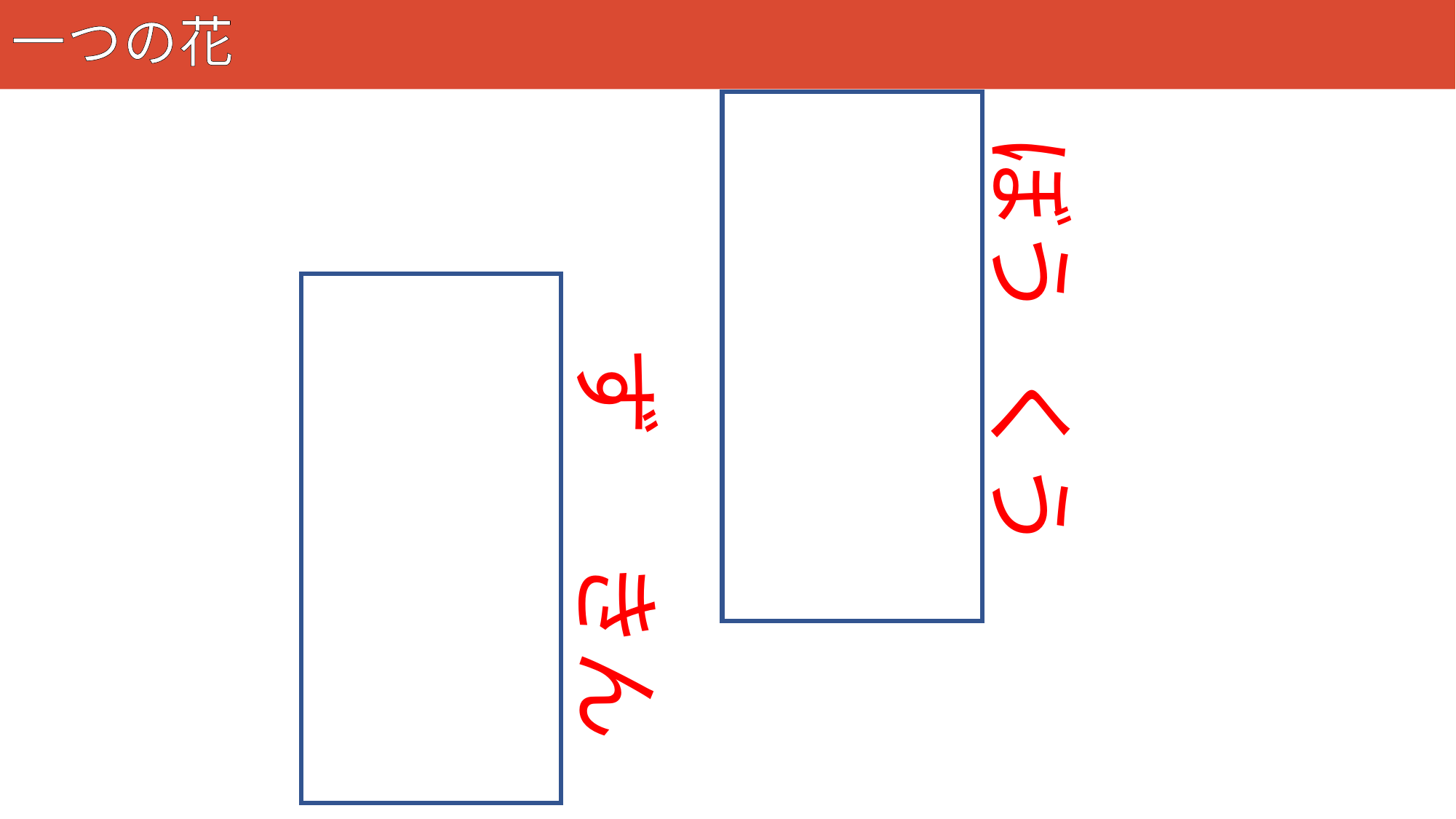

# 一つの花
77
防空

ぼう
頭巾

ず
くう
きん